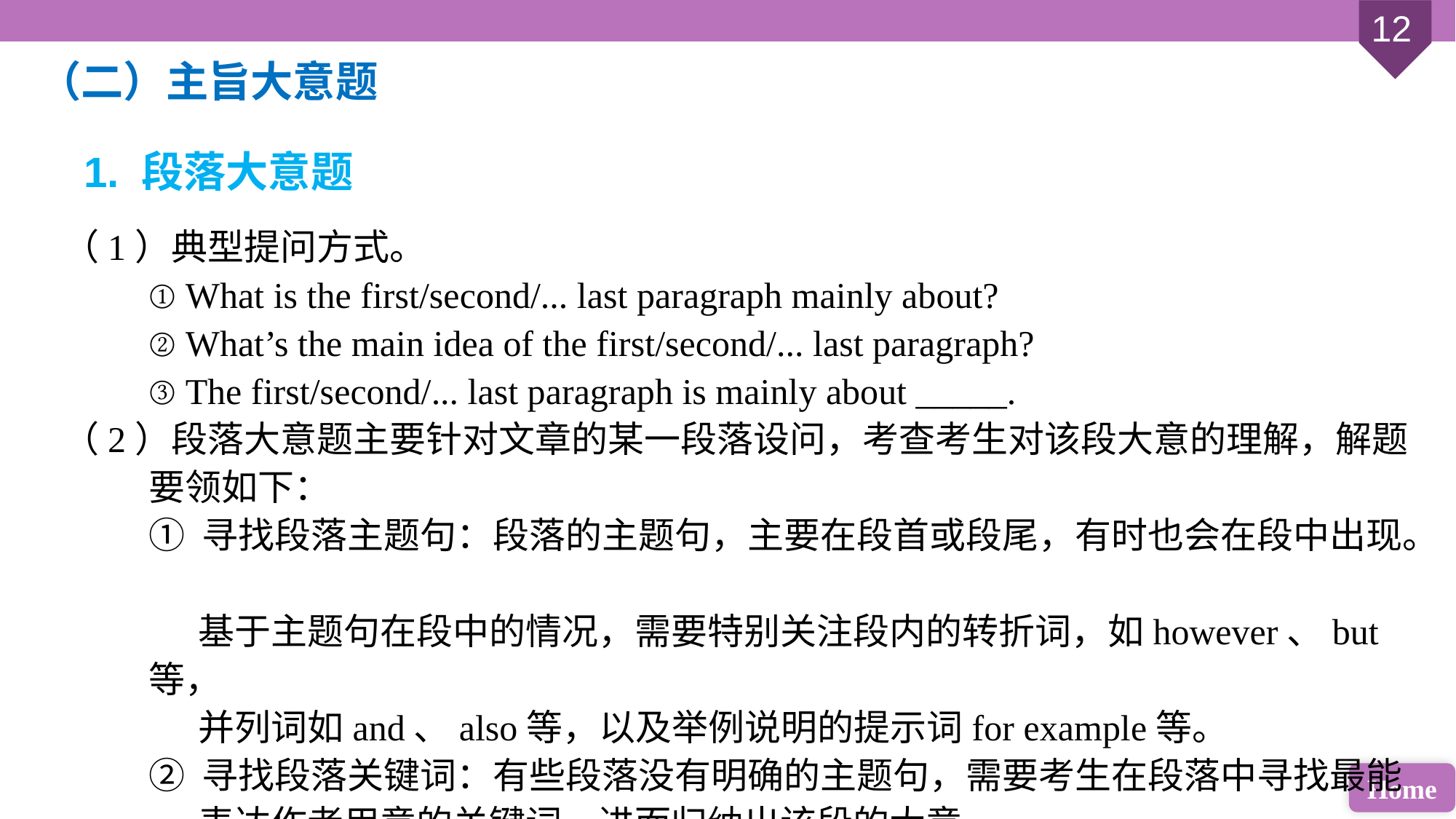

（二）主旨大意题
1. 段落大意题

（1）典型提问方式。
① What is the first/second/... last paragraph mainly about?
② What’s the main idea of the first/second/... last paragraph?
③ The first/second/... last paragraph is mainly about _____.
（2）段落大意题主要针对文章的某一段落设问，考查考生对该段大意的理解，解题要领如下：
① 寻找段落主题句：段落的主题句，主要在段首或段尾，有时也会在段中出现。
     基于主题句在段中的情况，需要特别关注段内的转折词，如however、but等，
     并列词如and、also等，以及举例说明的提示词for example等。
② 寻找段落关键词：有些段落没有明确的主题句，需要考生在段落中寻找最能
     表达作者用意的关键词，进而归纳出该段的大意。